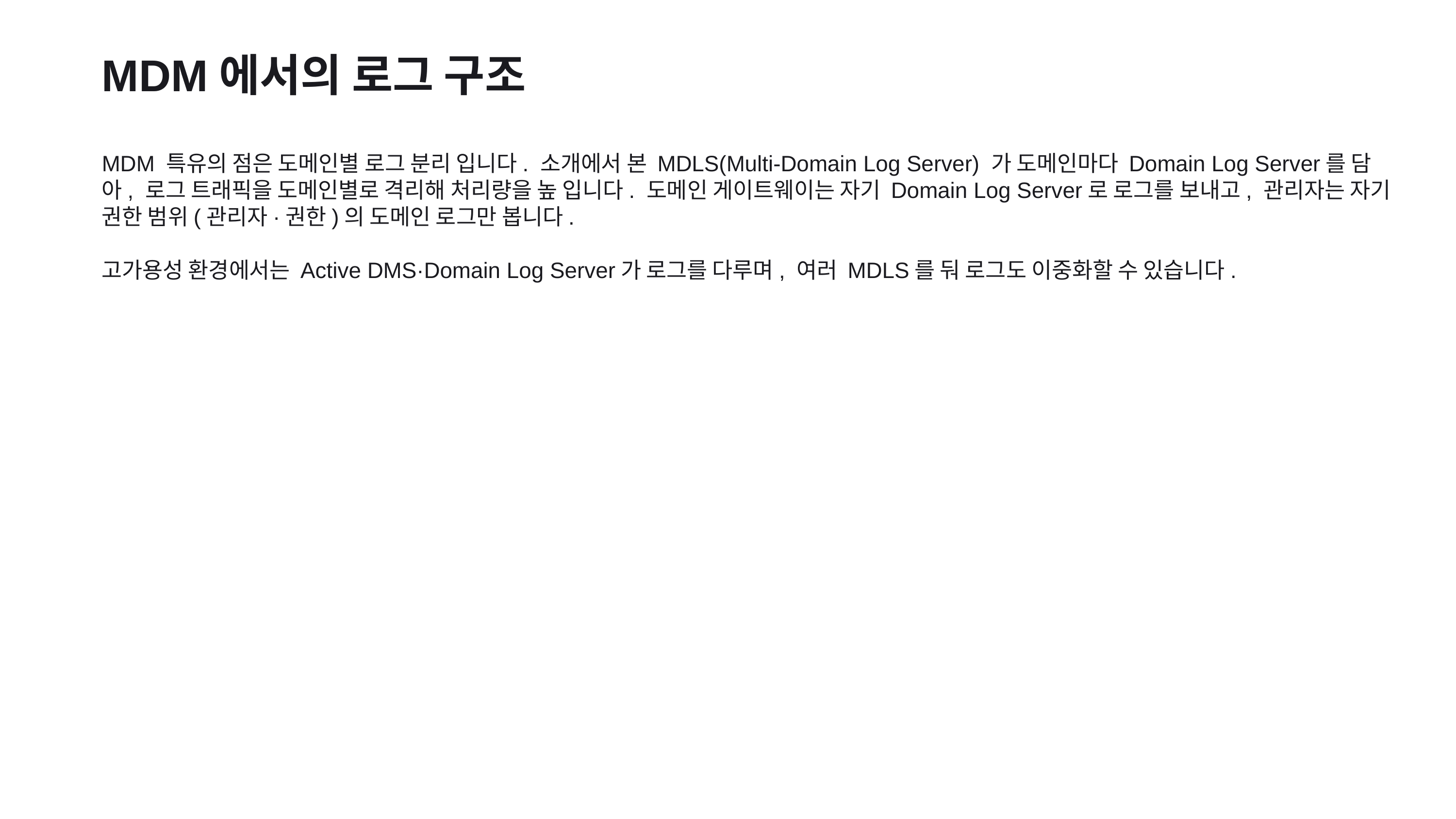

MDM에서의 로그 구조
MDM 특유의 점은 도메인별 로그 분리 입니다. 소개에서 본 MDLS(Multi-Domain Log Server) 가 도메인마다 Domain Log Server를 담 아, 로그 트래픽을 도메인별로 격리해 처리량을 높 입니다. 도메인 게이트웨이는 자기 Domain Log Server로 로그를 보내고, 관리자는 자기 권한 범위(관리자·권한)의 도메인 로그만 봅니다.

고가용성 환경에서는 Active DMS·Domain Log Server가 로그를 다루며, 여러 MDLS를 둬 로그도 이중화할 수 있습니다.